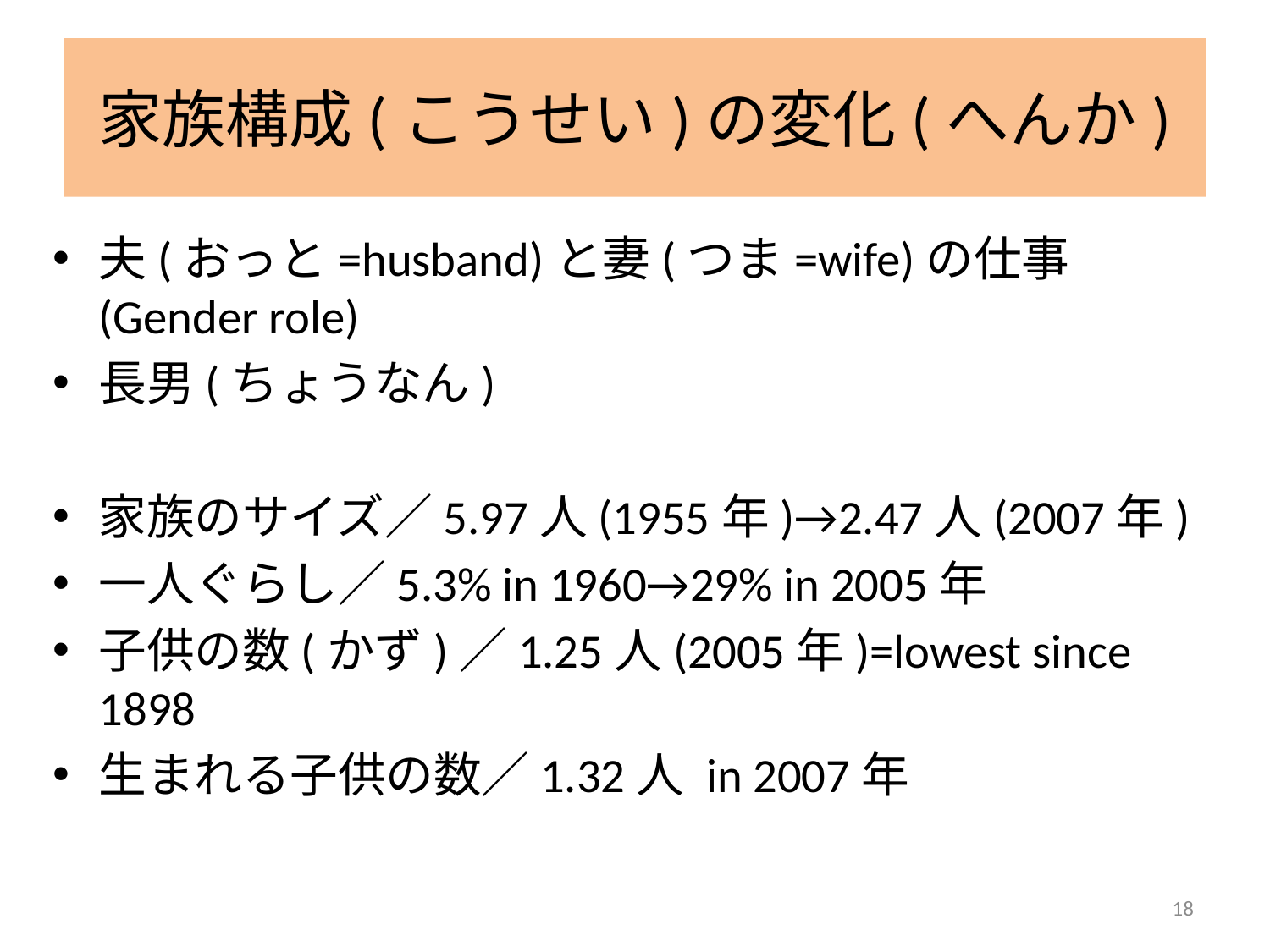

# 家族構成(こうせい)の変化(へんか)
夫(おっと=husband)と妻(つま=wife)の仕事(Gender role)
長男(ちょうなん)

家族のサイズ／5.97人(1955年)→2.47人(2007年)
一人ぐらし／5.3% in 1960→29% in 2005年
子供の数(かず)／1.25人(2005年)=lowest since 1898
生まれる子供の数／1.32人 in 2007年
18